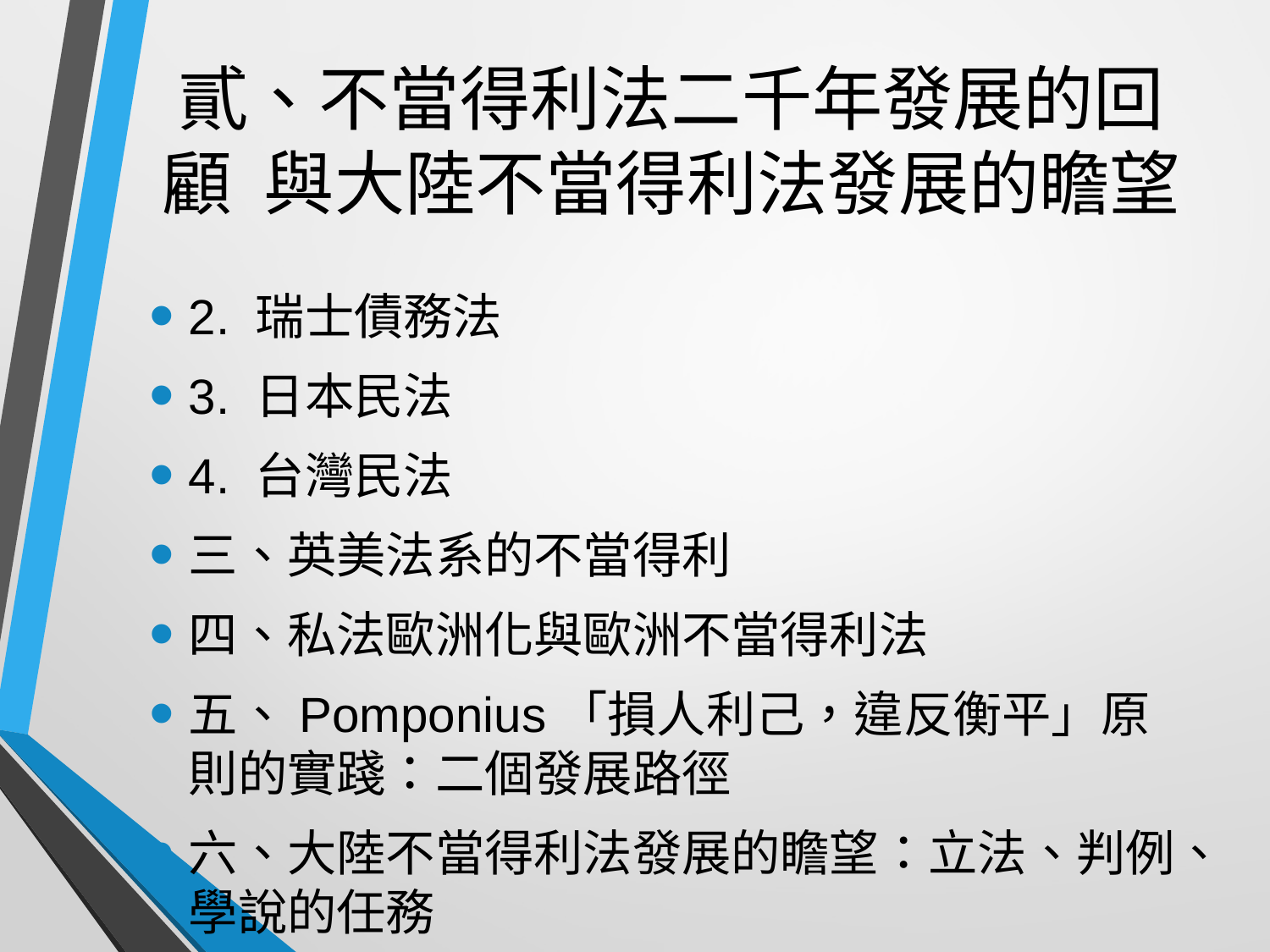

# 貳、不當得利法二千年發展的回顧  與大陸不當得利法發展的瞻望
2. 瑞士債務法
3. 日本民法
4. 台灣民法
三、英美法系的不當得利
四、私法歐洲化與歐洲不當得利法
五、Pomponius「損人利己，違反衡平」原則的實踐：二個發展路徑
六、大陸不當得利法發展的瞻望：立法、判例、學說的任務